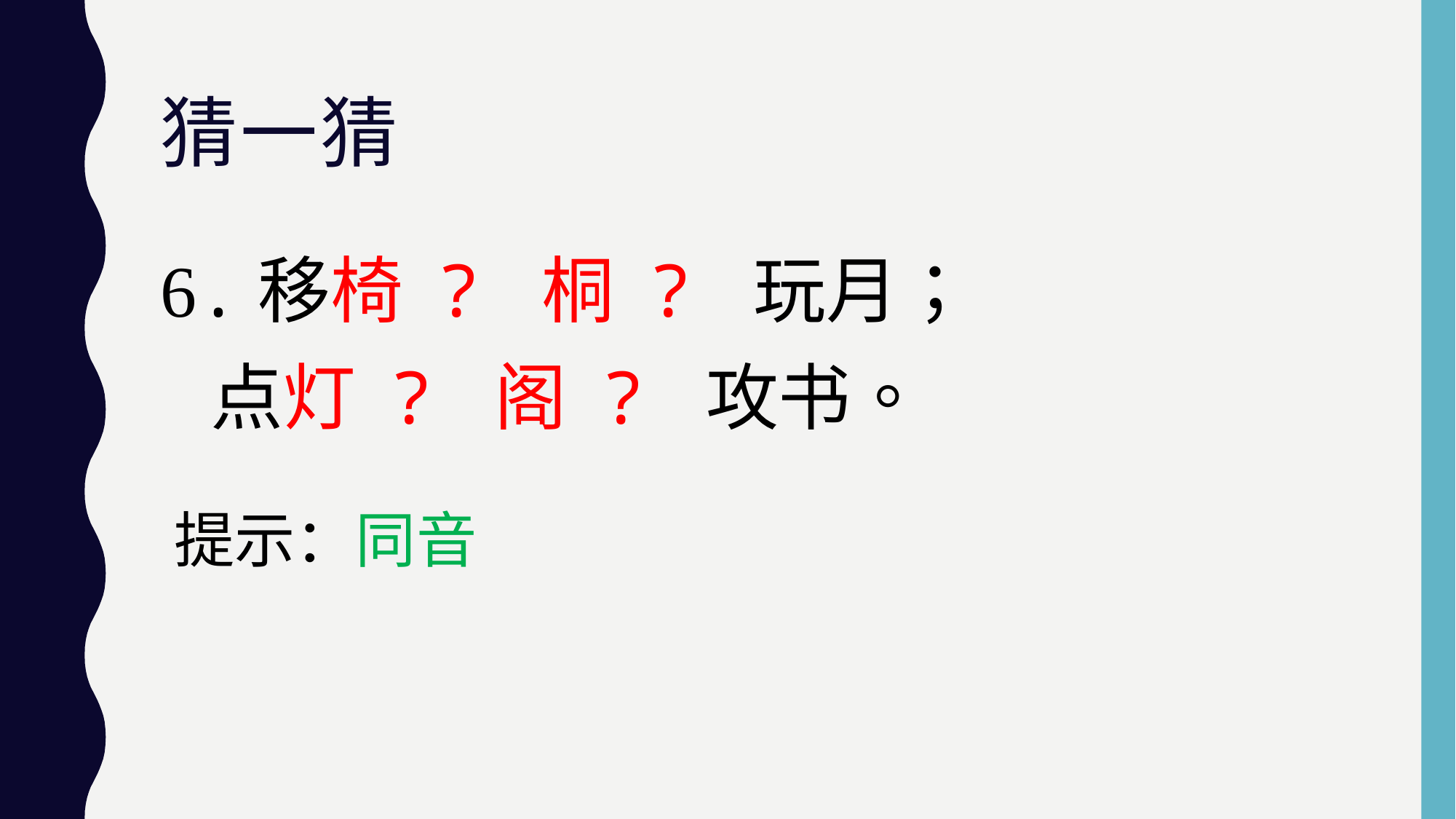

# 猜一猜
6.移椅 ? 桐 ? 玩月；
  点灯 ? 阁 ? 攻书。
提示：同音